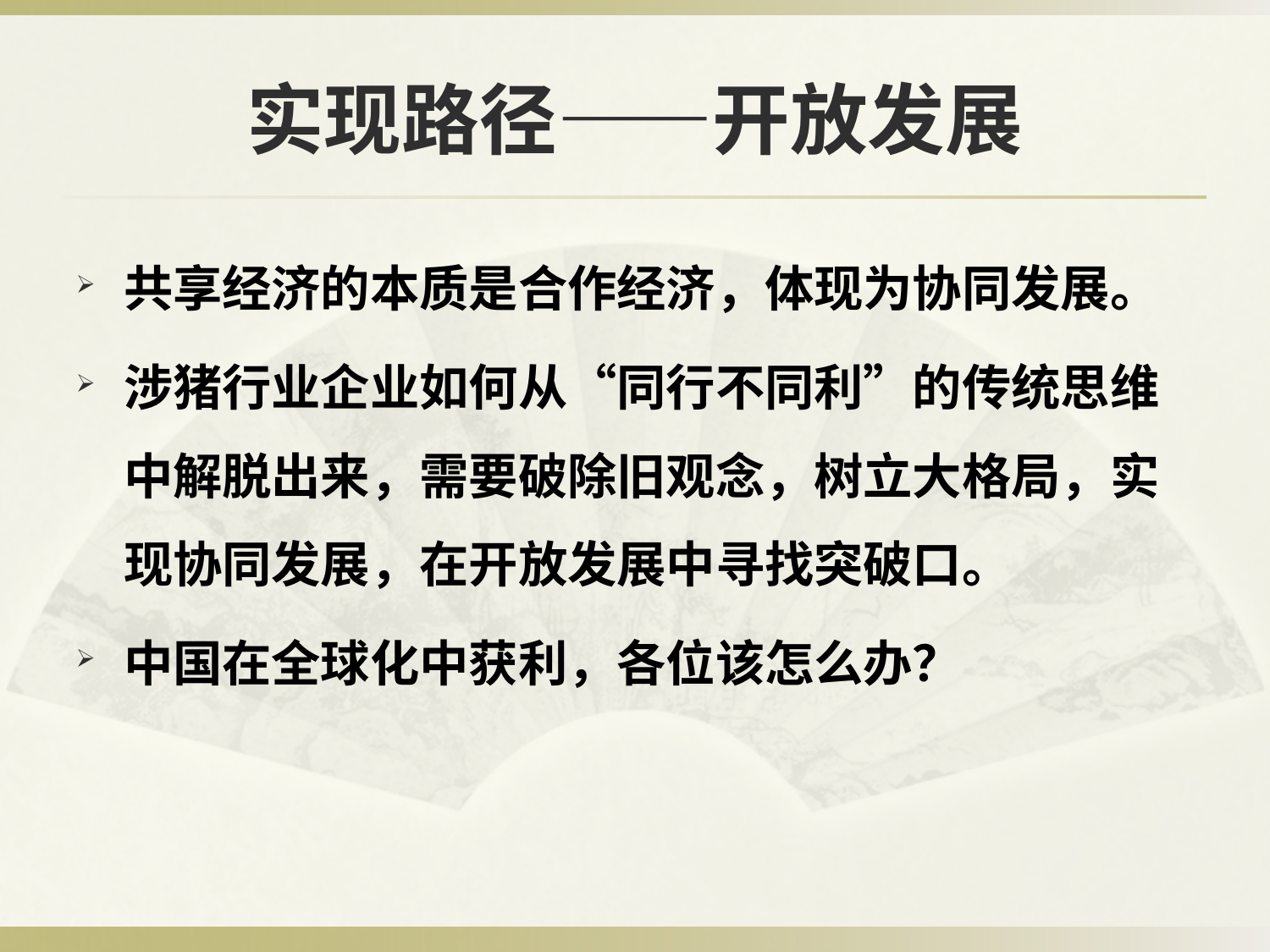

# 实现路径——开放发展
共享经济的本质是合作经济，体现为协同发展。
涉猪行业企业如何从“同行不同利”的传统思维中解脱出来，需要破除旧观念，树立大格局，实现协同发展，在开放发展中寻找突破口。
中国在全球化中获利，各位该怎么办？